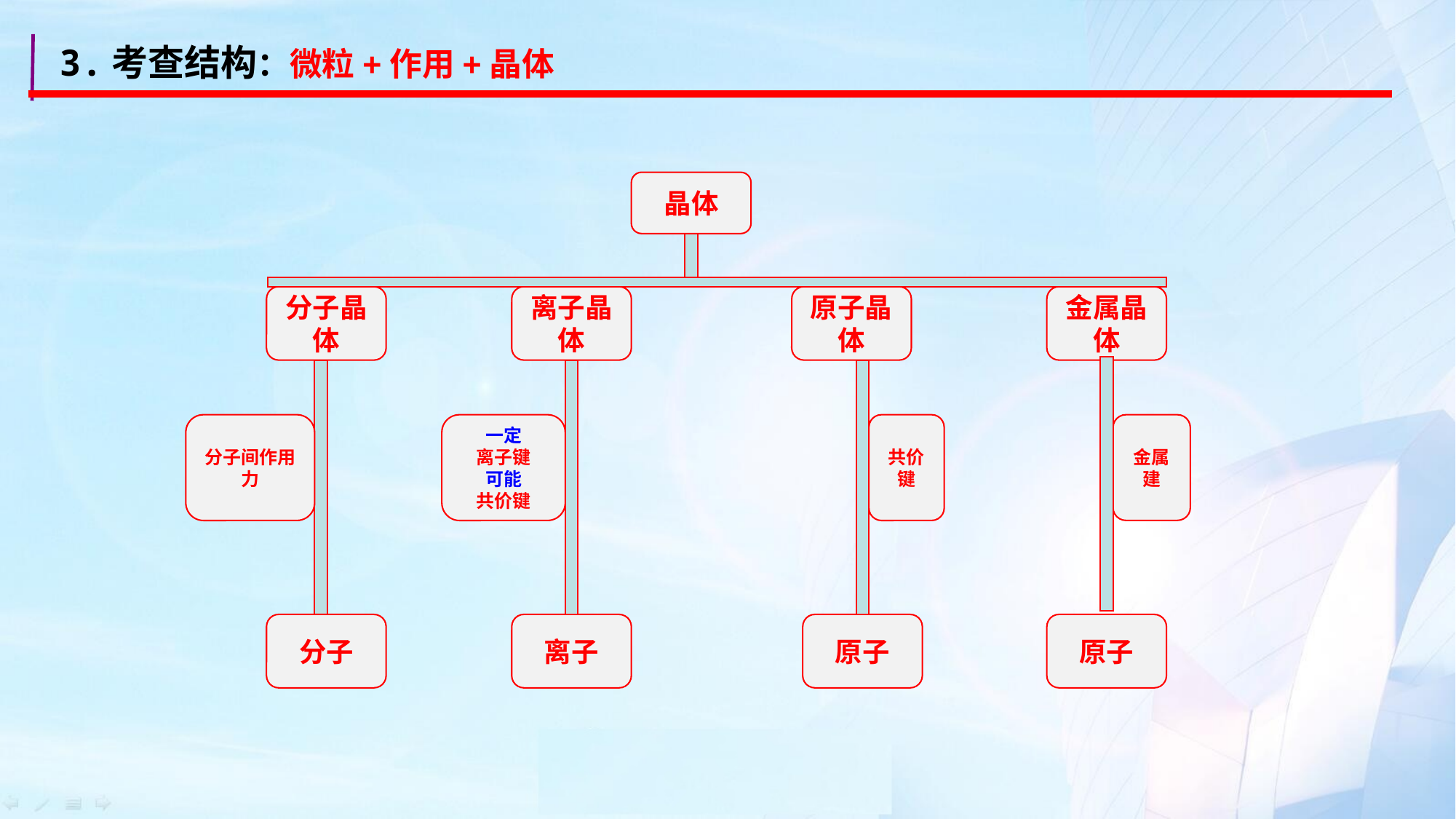

3.考查结构：微粒+作用+晶体

晶体

分子晶体
离子晶体
原子晶体
金属晶体

分子间作用力
一定
离子键
可能
共价键
共价键
金属建
分子
离子
原子
原子